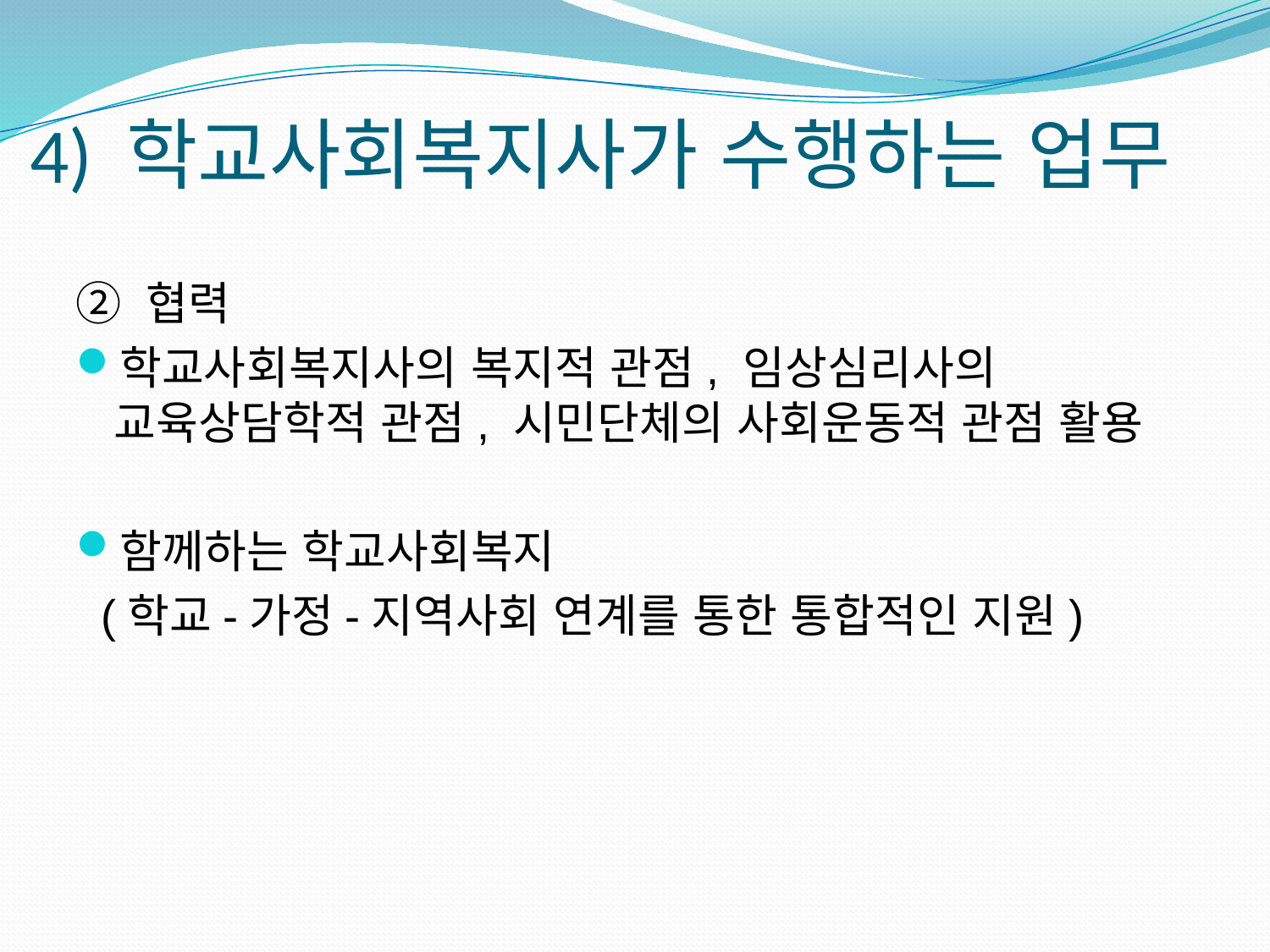

# 4) 학교사회복지사가 수행하는 업무
② 협력
학교사회복지사의 복지적 관점, 임상심리사의 교육상담학적 관점, 시민단체의 사회운동적 관점 활용

함께하는 학교사회복지
  (학교-가정-지역사회 연계를 통한 통합적인 지원)